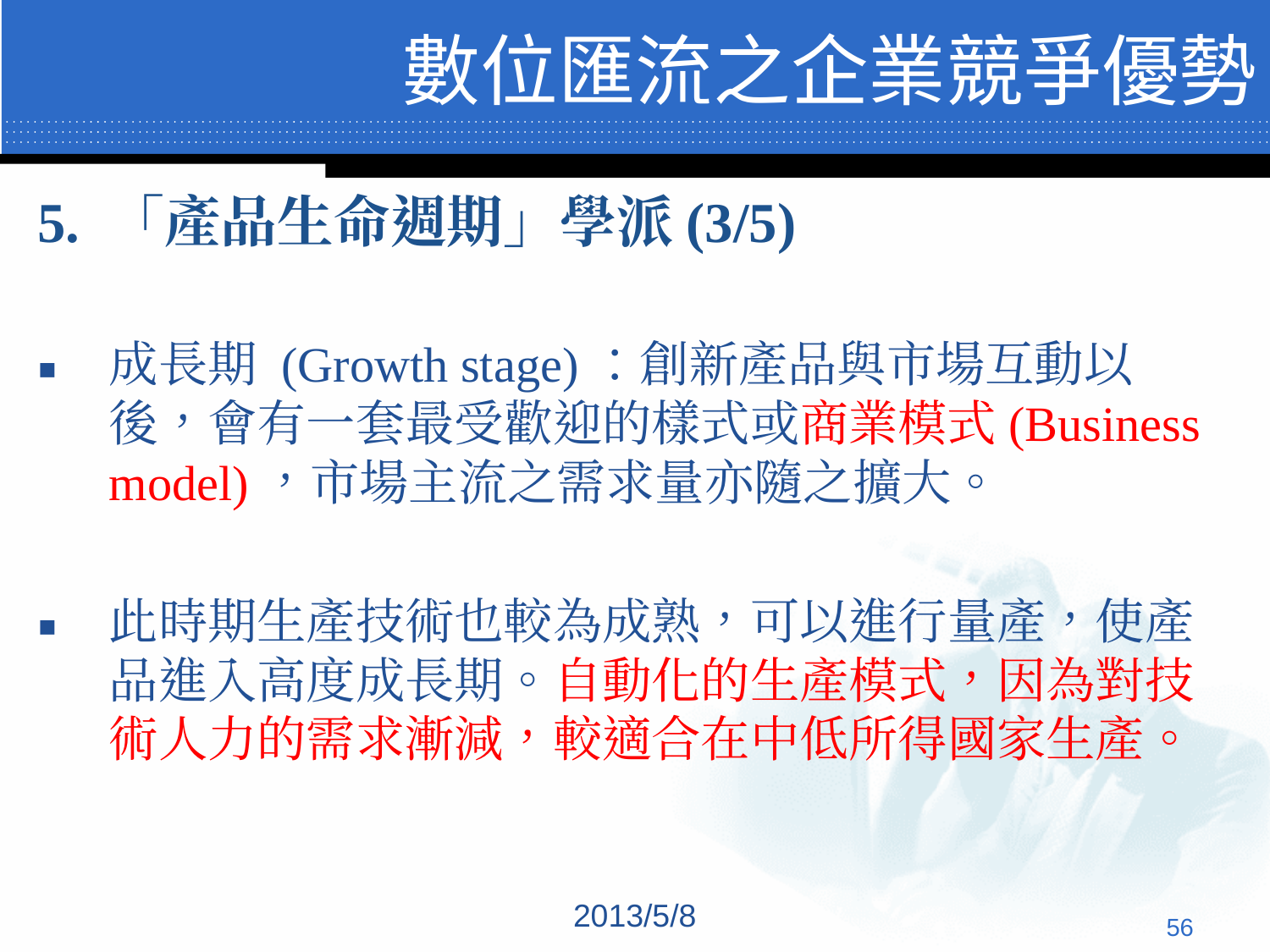

# 數位匯流之企業競爭優勢
5. 「產品生命週期」學派(3/5)

成長期 (Growth stage)：創新產品與市場互動以後，會有一套最受歡迎的樣式或商業模式(Business model)，市場主流之需求量亦隨之擴大。

此時期生產技術也較為成熟，可以進行量產，使產品進入高度成長期。自動化的生產模式，因為對技術人力的需求漸減，較適合在中低所得國家生產。

2013/5/8
56